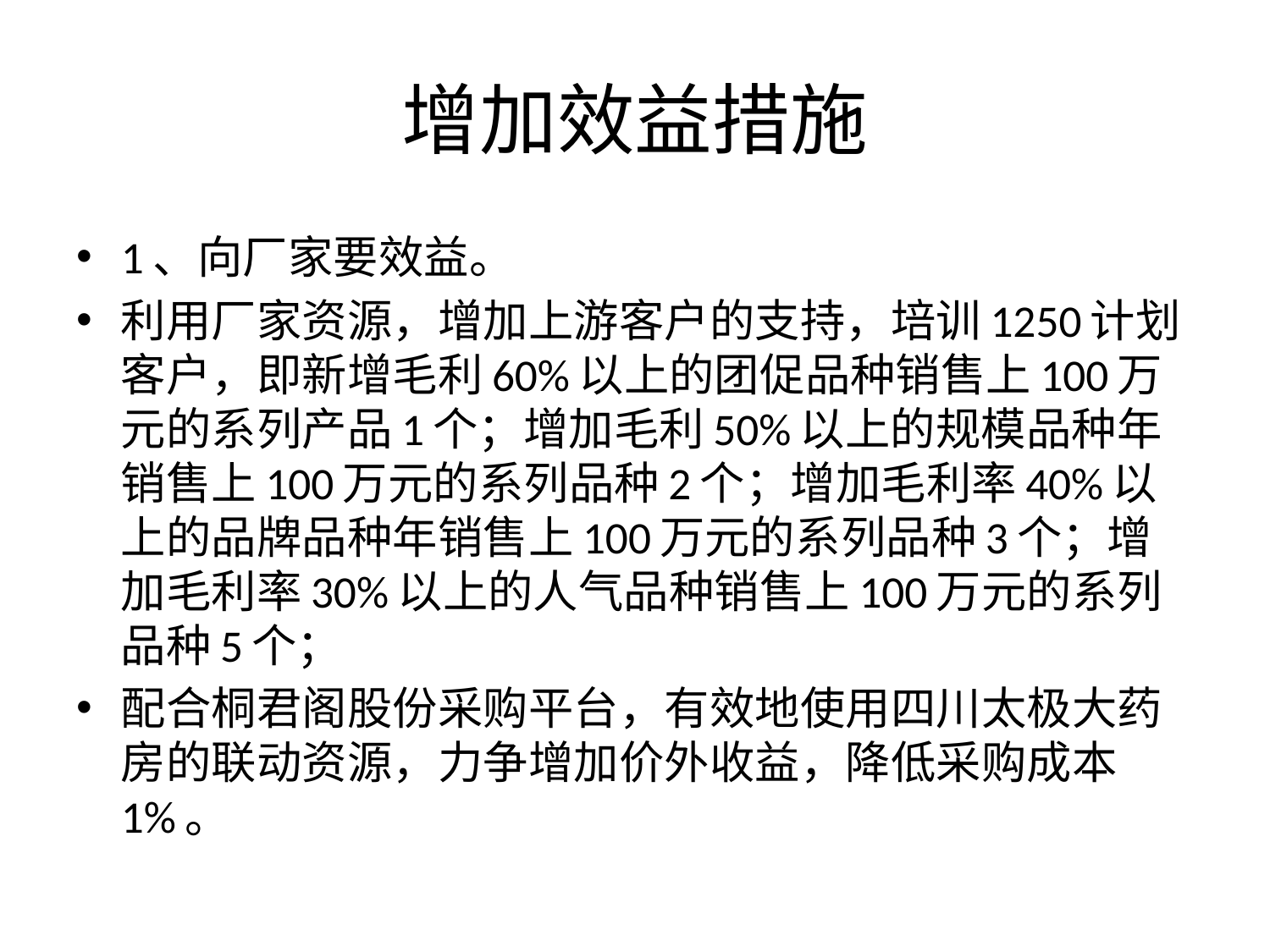

# 增加效益措施
1、向厂家要效益。
利用厂家资源，增加上游客户的支持，培训1250计划客户，即新增毛利60%以上的团促品种销售上100万元的系列产品1个；增加毛利50%以上的规模品种年销售上100万元的系列品种2个；增加毛利率40%以上的品牌品种年销售上100万元的系列品种3个；增加毛利率30%以上的人气品种销售上100万元的系列品种5个；
配合桐君阁股份采购平台，有效地使用四川太极大药房的联动资源，力争增加价外收益，降低采购成本1%。